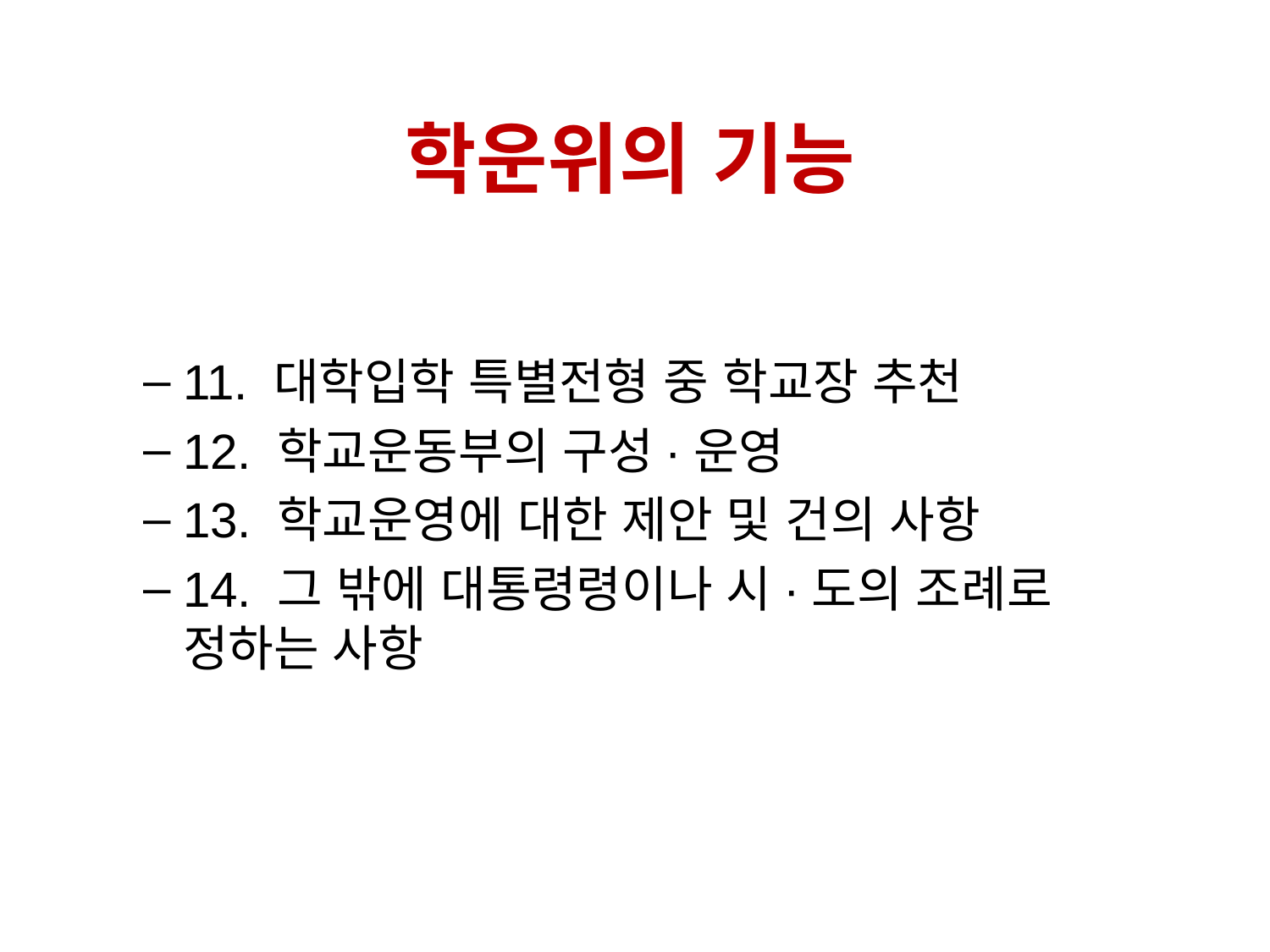

# 학운위의 기능

11. 대학입학 특별전형 중 학교장 추천
12. 학교운동부의 구성·운영
13. 학교운영에 대한 제안 및 건의 사항
14. 그 밖에 대통령령이나 시·도의 조례로 정하는 사항